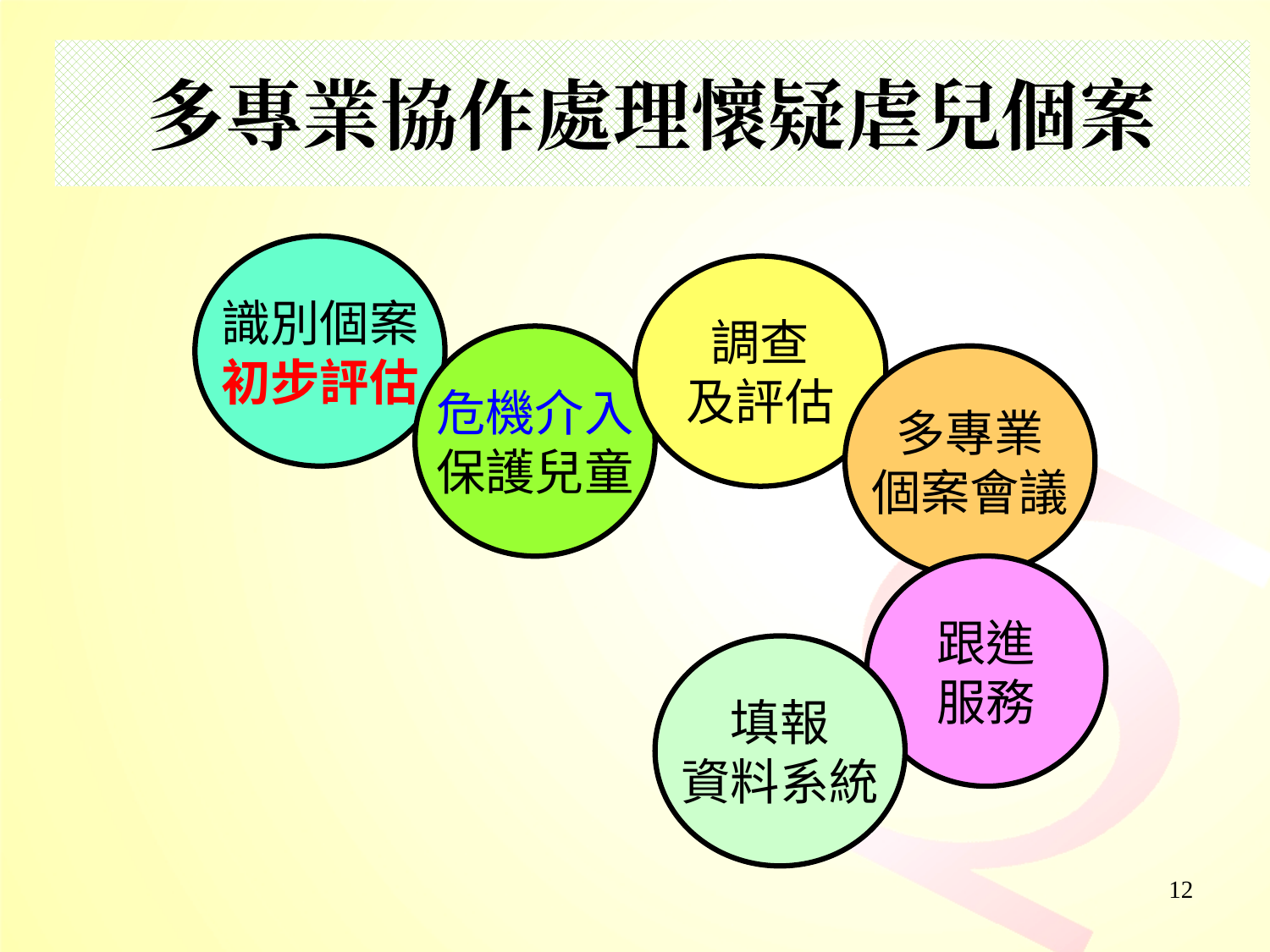

# 多專業協作處理懷疑虐兒個案
識別個案
初步評估
調查
及評估
危機介入
保護兒童
多專業
個案會議
跟進
服務
填報
資料系統
12